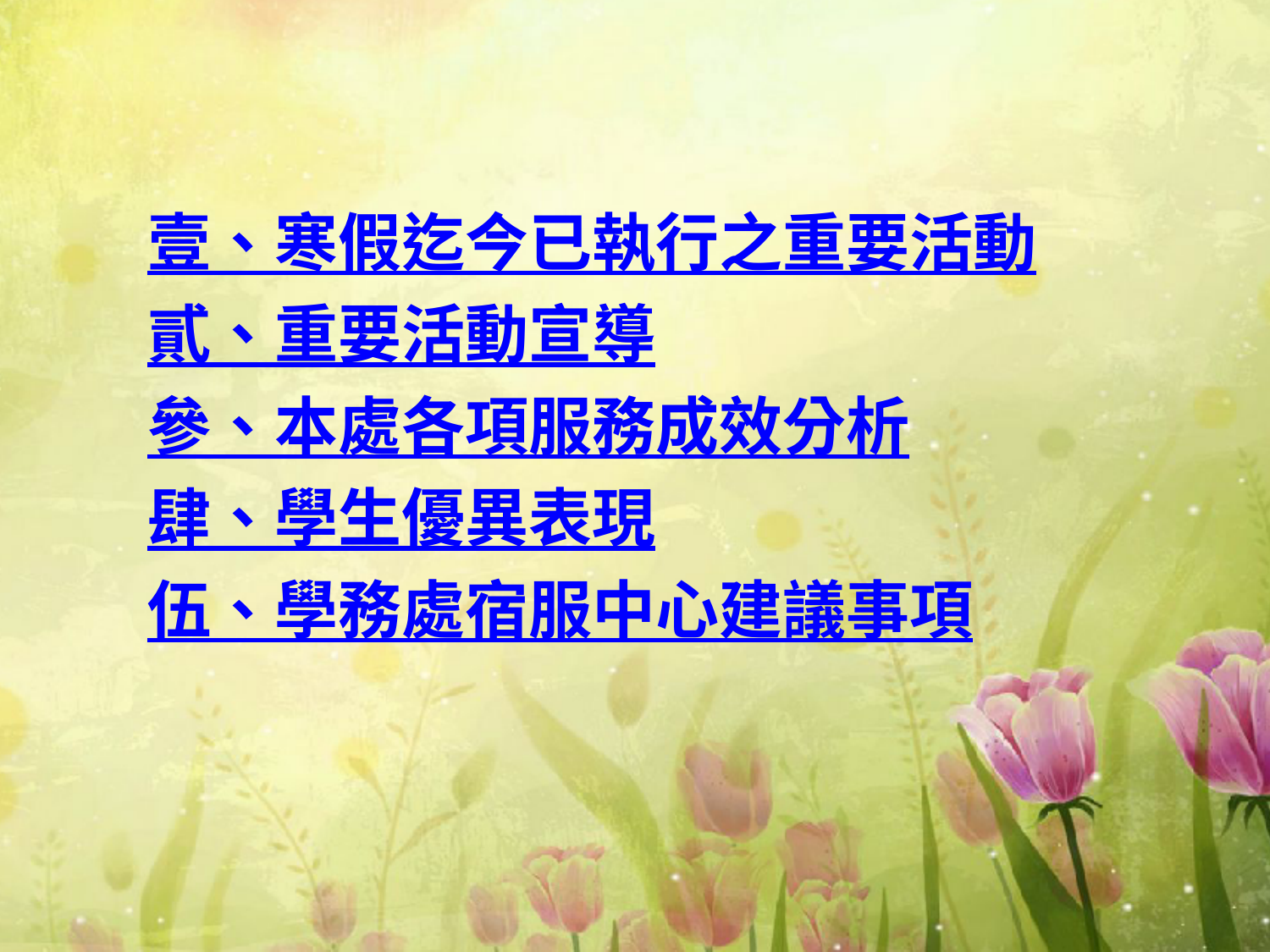

# 壹、寒假迄今已執行之重要活動 貳、重要活動宣導 參、本處各項服務成效分析 肆、學生優異表現 伍、學務處宿服中心建議事項